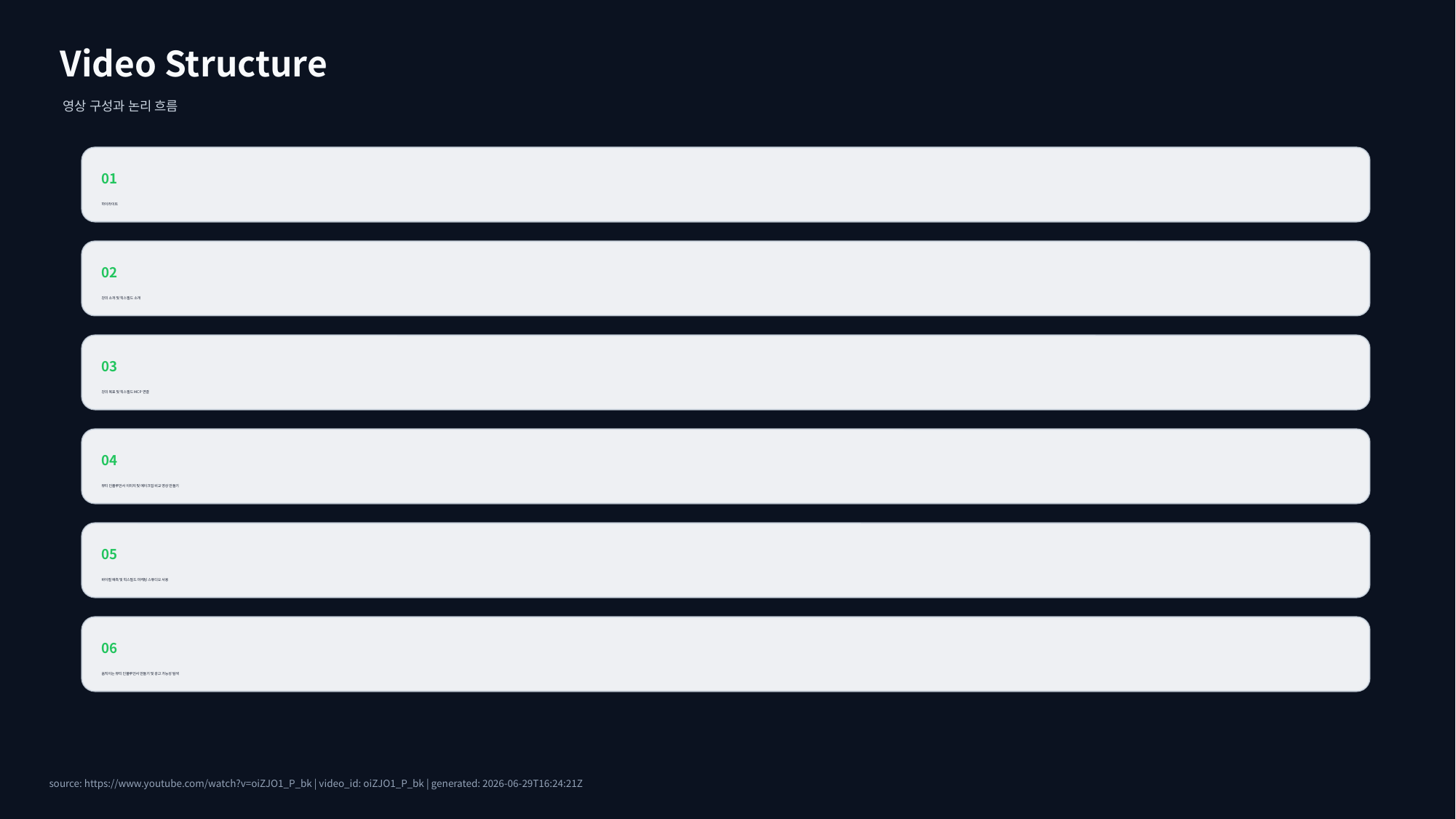

Video Structure
영상 구성과 논리 흐름

01
하이라이트

02
강의 소개 및 힉스필드 소개

03
강의 목표 및 힉스필드 MCP 연결

04
뷰티 인플루언서 이미지 및 메이크업 비교 영상 만들기

05
바이럴 예측 및 힉스필드 마케팅 스튜디오 사용

06
움직이는 뷰티 인플루언서 만들기 및 광고 가능성 탐색
source: https://www.youtube.com/watch?v=oiZJO1_P_bk | video_id: oiZJO1_P_bk | generated: 2026-06-29T16:24:21Z